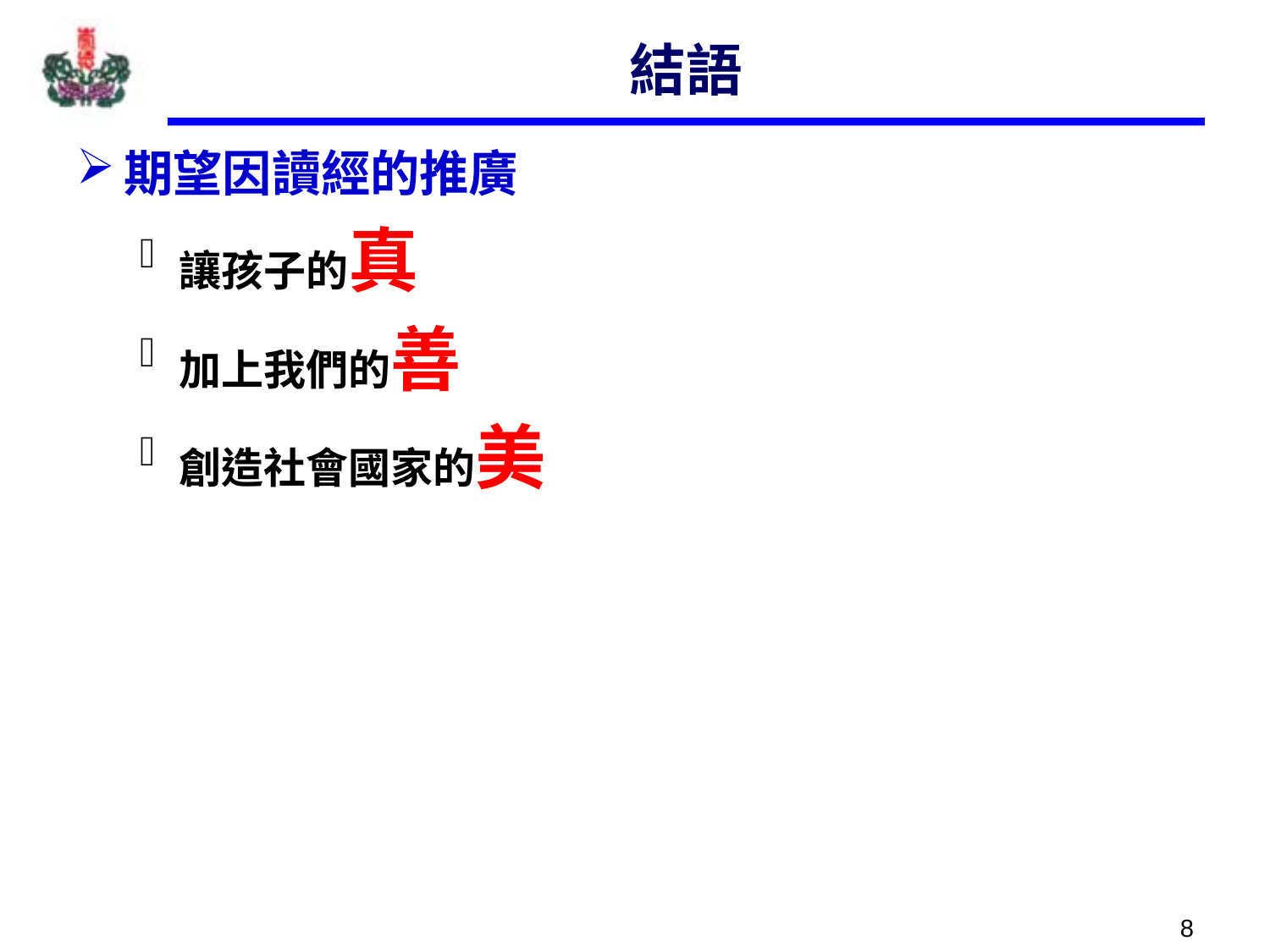

# 結語
期望因讀經的推廣
讓孩子的真
加上我們的善
創造社會國家的美
8